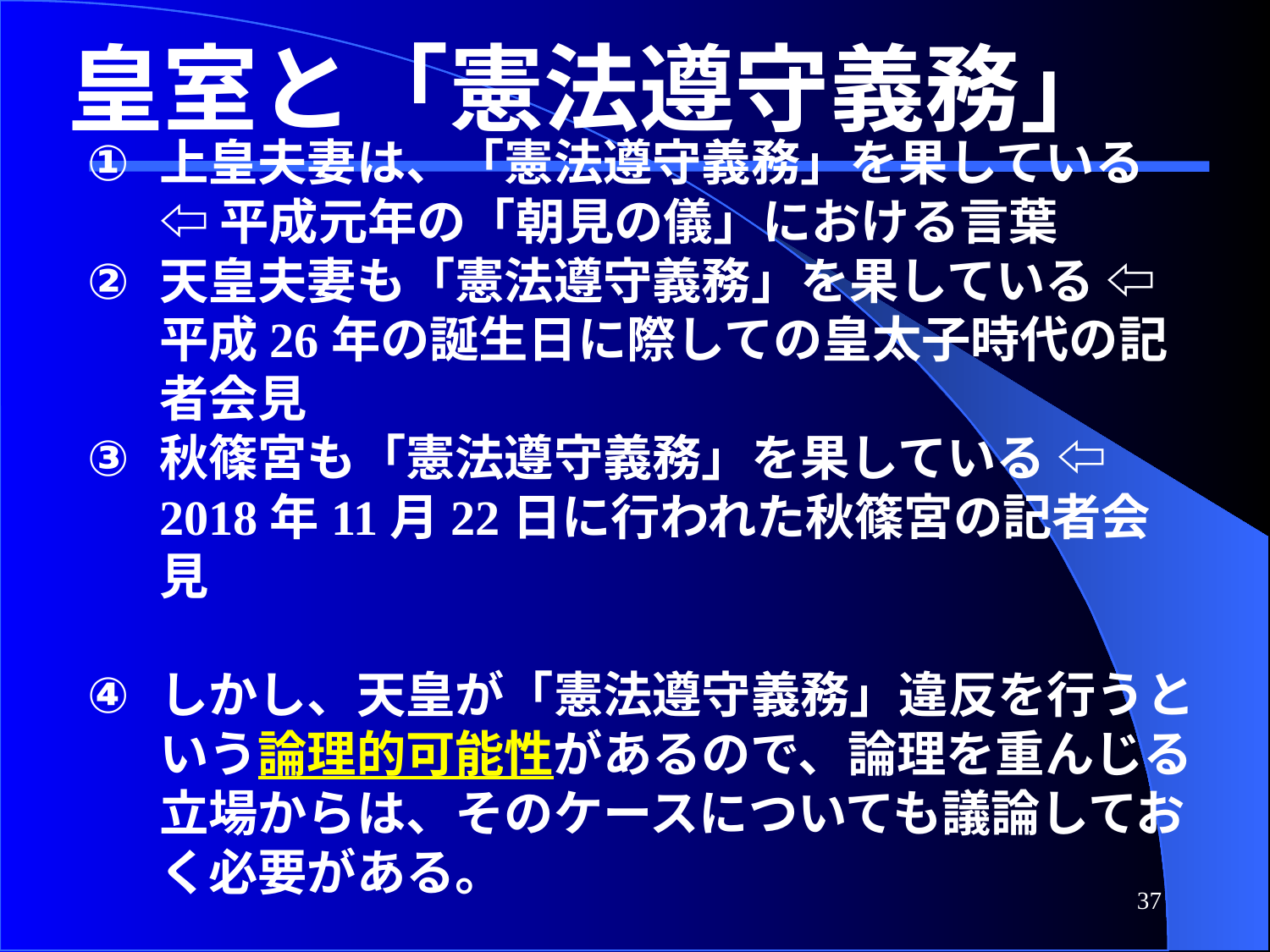

皇室と「憲法遵守義務」

上皇夫妻は、「憲法遵守義務」を果している ⇦ 平成元年の「朝見の儀」における言葉
天皇夫妻も「憲法遵守義務」を果している ⇦ 平成26年の誕生日に際しての皇太子時代の記者会見
秋篠宮も「憲法遵守義務」を果している ⇦ 2018年11月22日に行われた秋篠宮の記者会見

しかし、天皇が「憲法遵守義務」違反を行うという論理的可能性があるので、論理を重んじる立場からは、そのケースについても議論しておく必要がある。
37